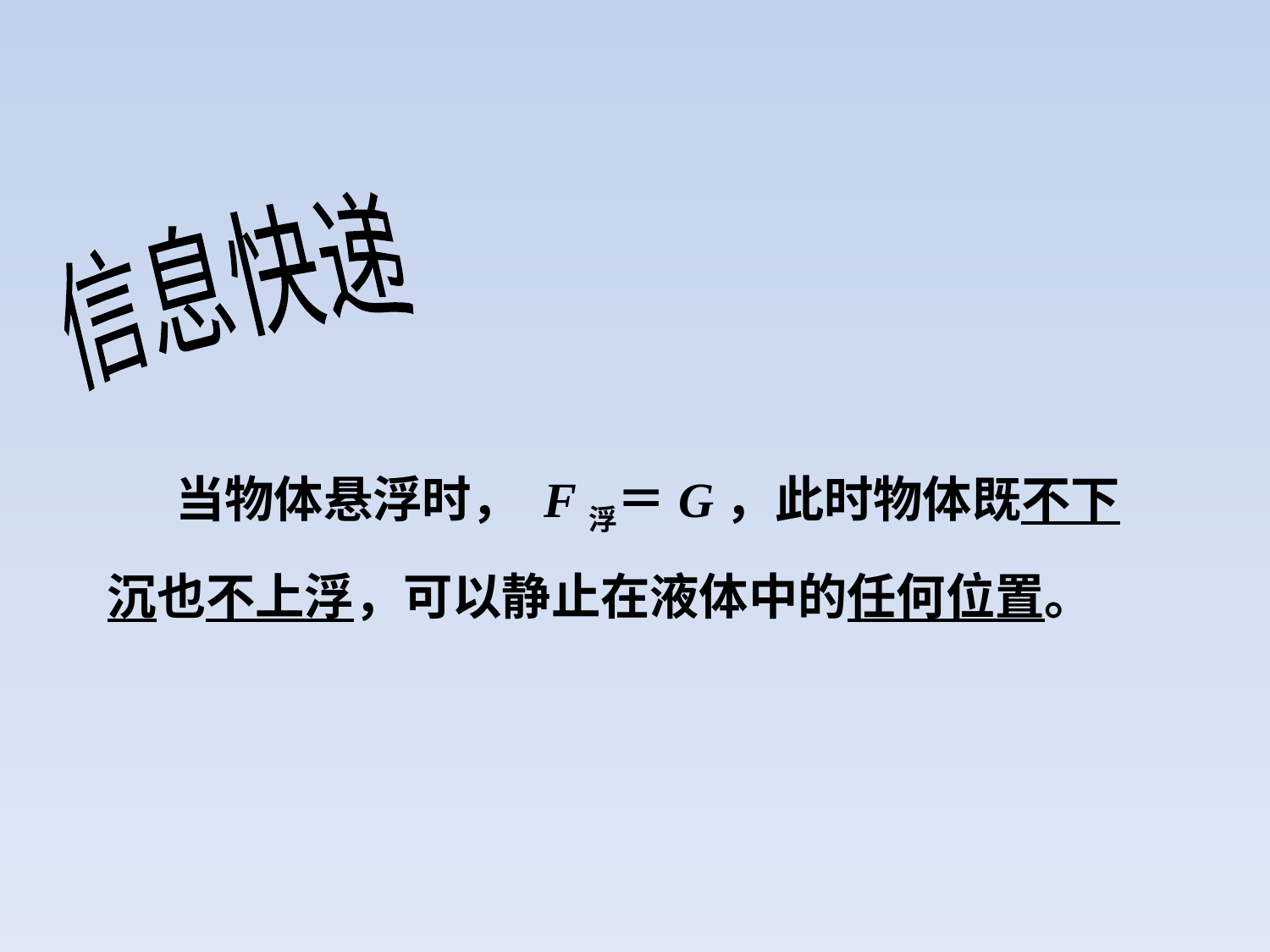

信息快递
     当物体悬浮时， F浮＝G，此时物体既不下沉也不上浮，可以静止在液体中的任何位置。